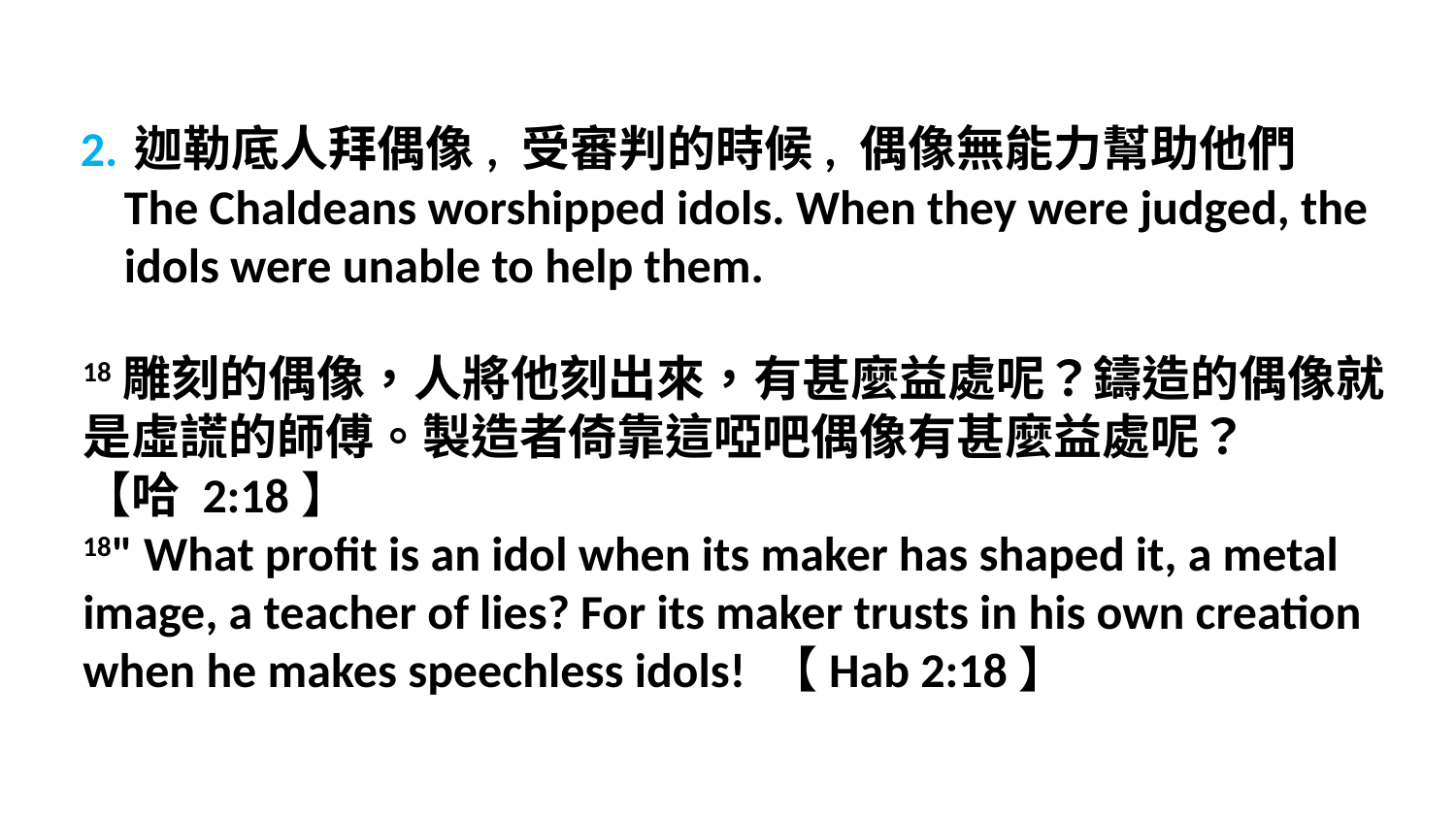

2. 迦勒底人拜偶像, 受審判的時候, 偶像無能力幫助他們
    The Chaldeans worshipped idols. When they were judged, the
    idols were unable to help them.
18雕刻的偶像，人將他刻出來，有甚麼益處呢？鑄造的偶像就是虛謊的師傅。製造者倚靠這啞吧偶像有甚麼益處呢？
【哈 2:18】
18" What profit is an idol when its maker has shaped it, a metal image, a teacher of lies? For its maker trusts in his own creation when he makes speechless idols! 【Hab 2:18】